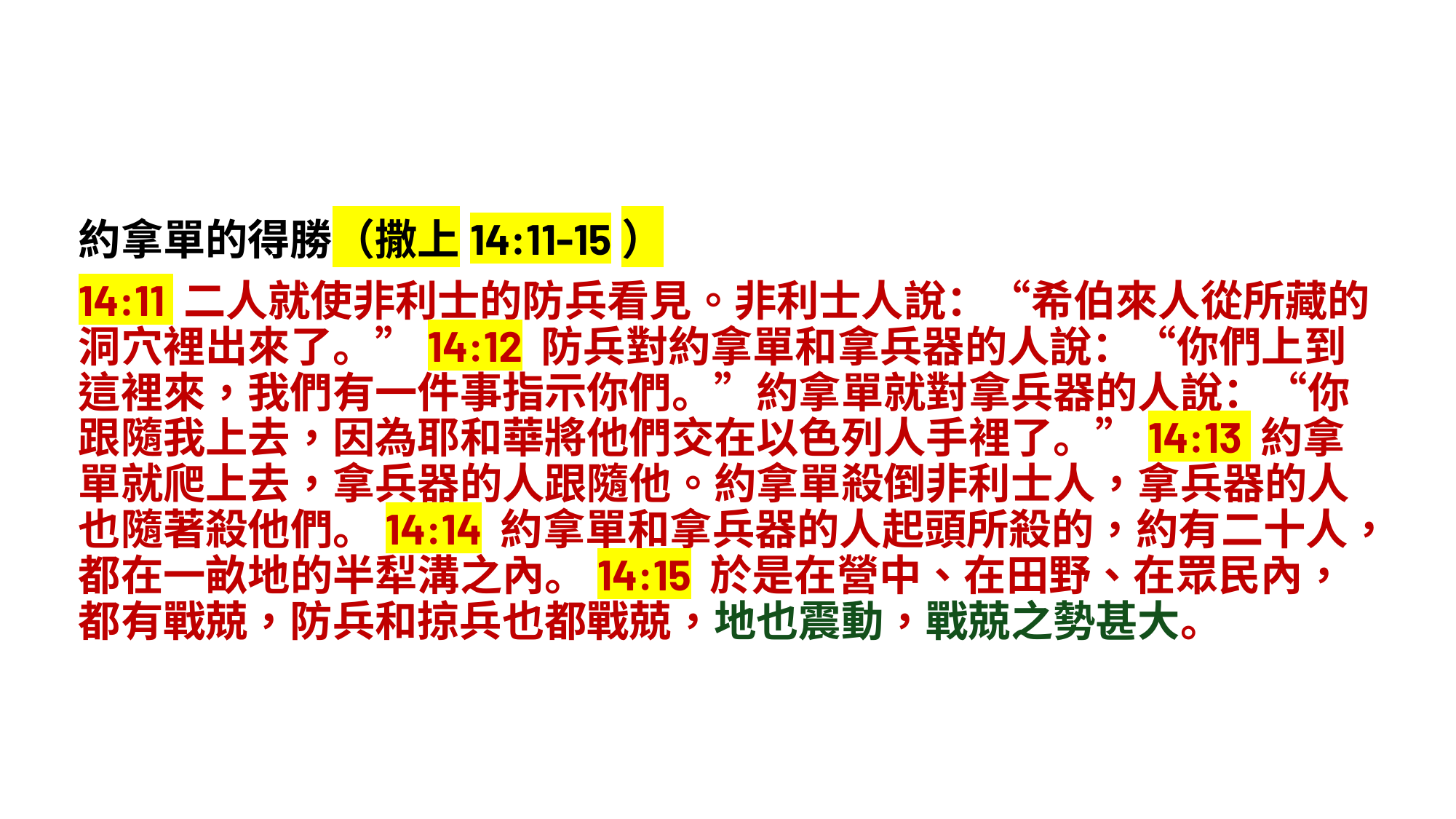

約拿單的得勝（撒上14:11-15）
14:11 二人就使非利士的防兵看見。非利士人說：“希伯來人從所藏的洞穴裡出來了。”14:12 防兵對約拿單和拿兵器的人說：“你們上到這裡來，我們有一件事指示你們。”約拿單就對拿兵器的人說：“你跟隨我上去，因為耶和華將他們交在以色列人手裡了。”14:13 約拿單就爬上去，拿兵器的人跟隨他。約拿單殺倒非利士人，拿兵器的人也隨著殺他們。14:14 約拿單和拿兵器的人起頭所殺的，約有二十人，都在一畝地的半犁溝之內。14:15 於是在營中、在田野、在眾民內，都有戰兢，防兵和掠兵也都戰兢，地也震動，戰兢之勢甚大。